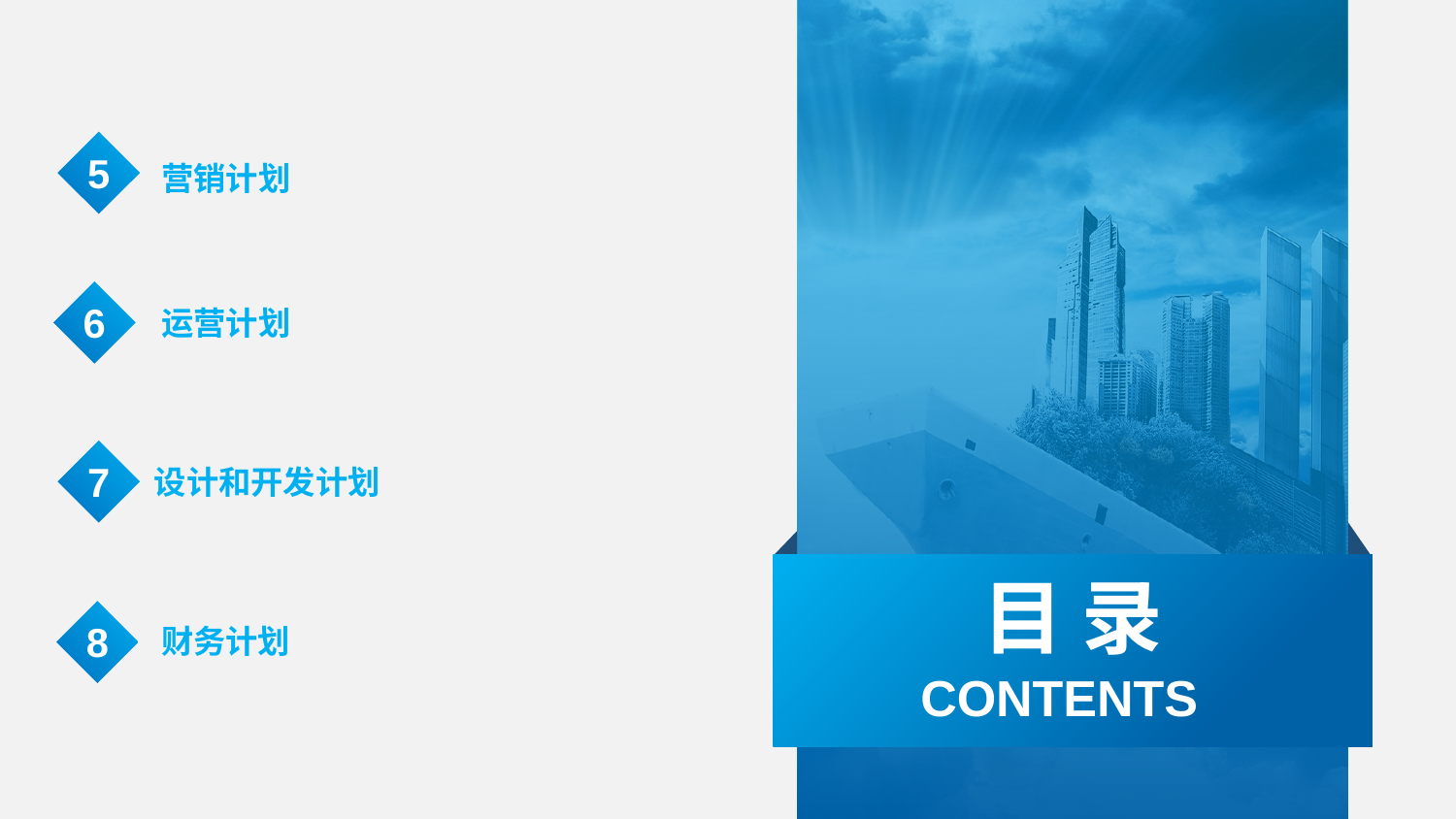

5

营销计划
6

运营计划
7

设计和开发计划

目 录
CONTENTS
8

财务计划